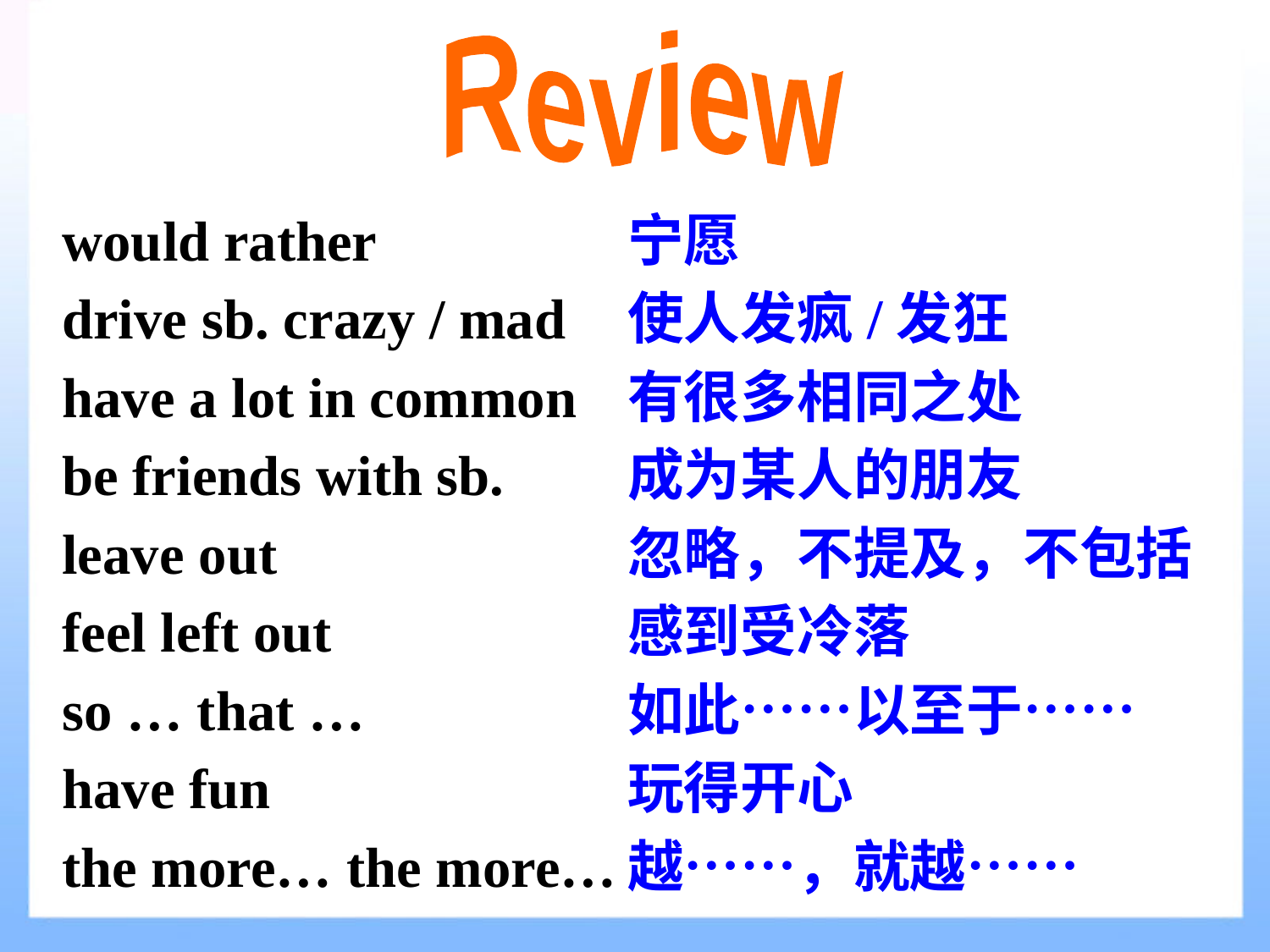

Review
would rather
drive sb. crazy / mad
have a lot in common
be friends with sb.
leave out
feel left out
so … that …
have fun
the more… the more…
宁愿
使人发疯/发狂
有很多相同之处
成为某人的朋友
忽略，不提及，不包括
感到受冷落
如此……以至于……
玩得开心
越……，就越……